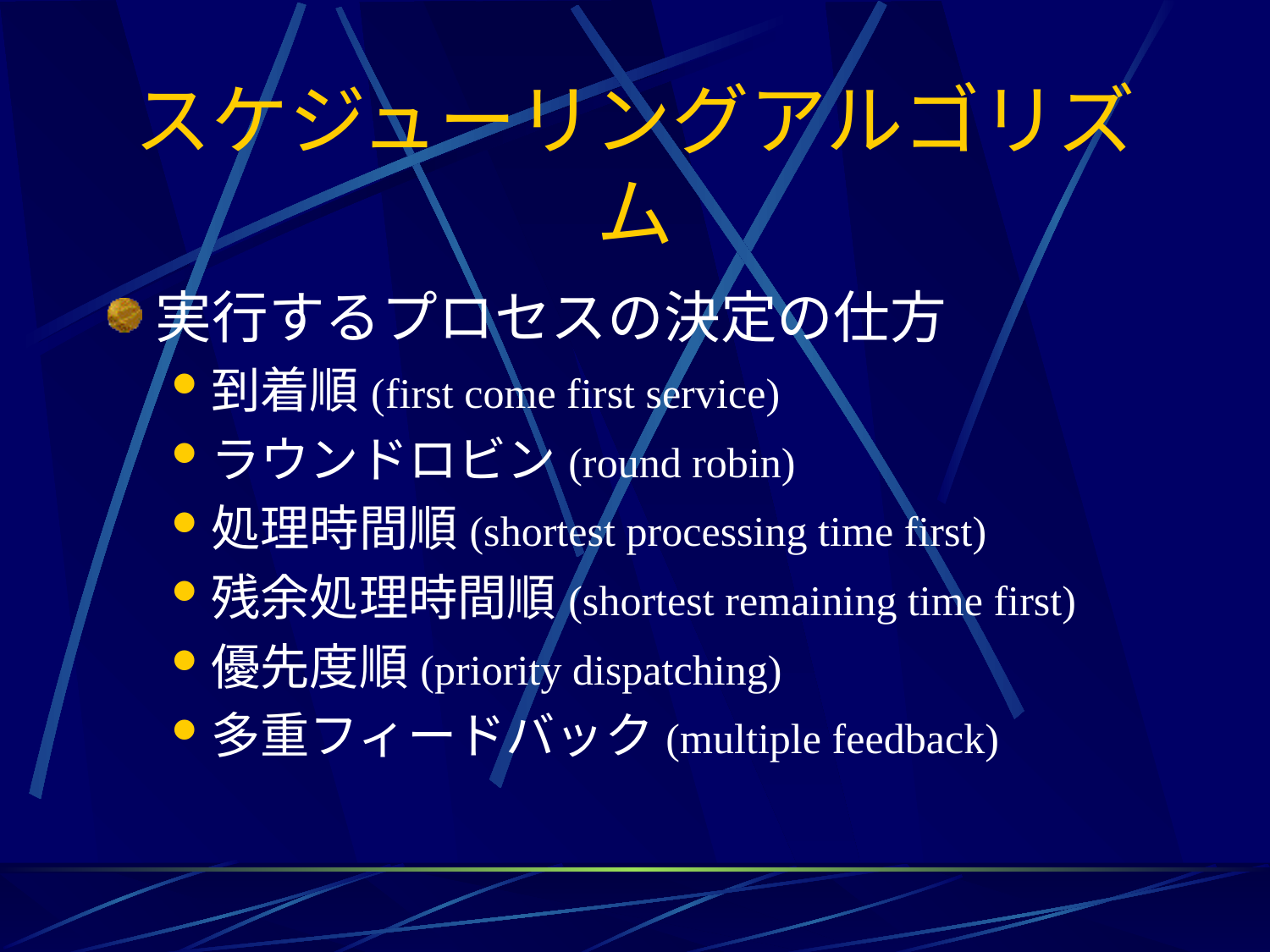

# スケジューリングアルゴリズム
実行するプロセスの決定の仕方
到着順(first come first service)
ラウンドロビン(round robin)
処理時間順(shortest processing time first)
残余処理時間順(shortest remaining time first)
優先度順(priority dispatching)
多重フィードバック(multiple feedback)